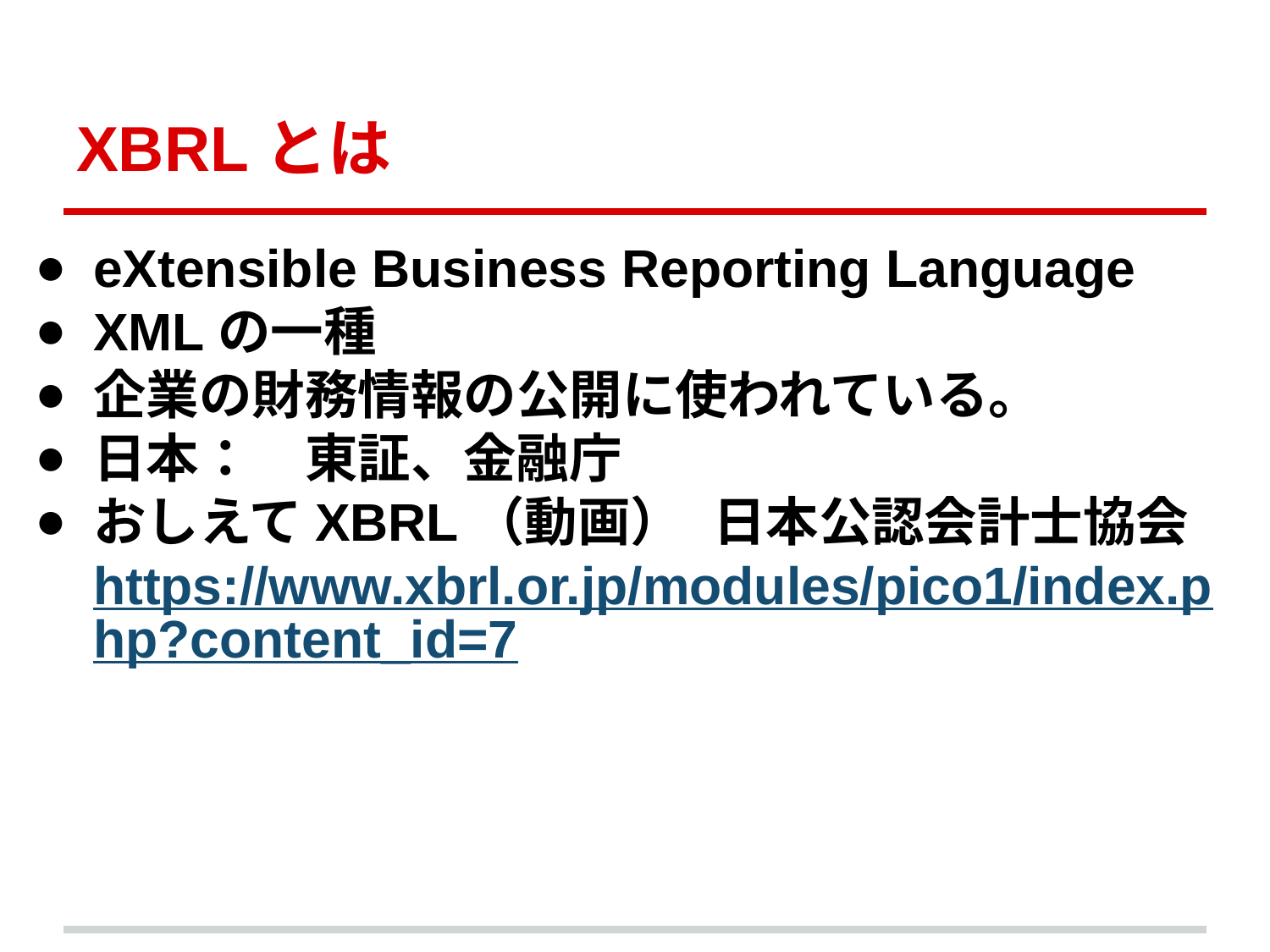

# XBRLとは
eXtensible Business Reporting Language
XMLの一種
企業の財務情報の公開に使われている。
日本：　東証、金融庁
おしえてXBRL（動画）  日本公認会計士協会
https://www.xbrl.or.jp/modules/pico1/index.php?content_id=7